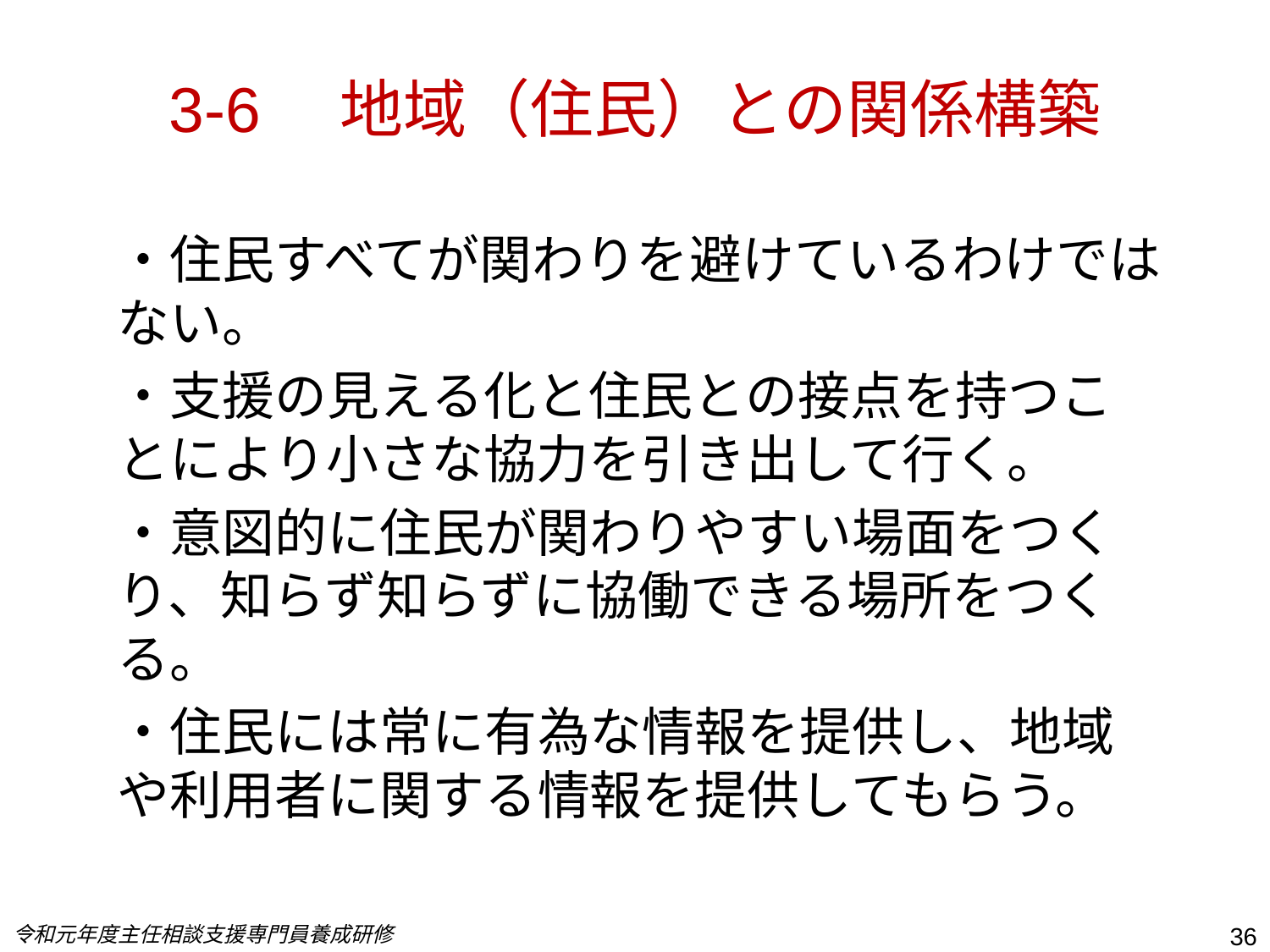

# 3-6　地域（住民）との関係構築
・住民すべてが関わりを避けているわけではない。
・支援の見える化と住民との接点を持つことにより小さな協力を引き出して行く。
・意図的に住民が関わりやすい場面をつくり、知らず知らずに協働できる場所をつくる。
・住民には常に有為な情報を提供し、地域や利用者に関する情報を提供してもらう。

令和元年度主任相談支援専門員養成研修
36